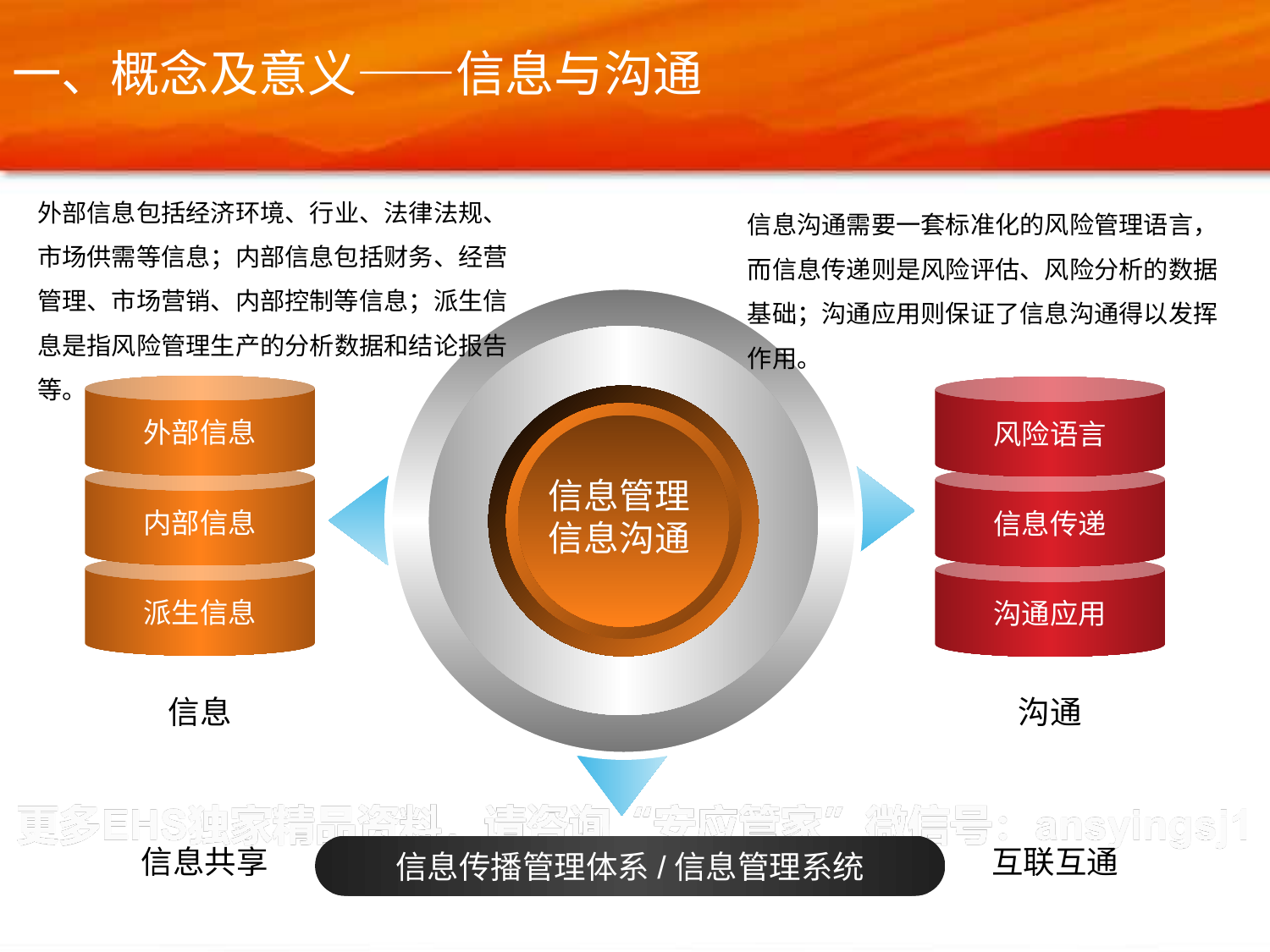

一、概念及意义——信息与沟通
外部信息包括经济环境、行业、法律法规、市场供需等信息；内部信息包括财务、经营管理、市场营销、内部控制等信息；派生信息是指风险管理生产的分析数据和结论报告等。
信息沟通需要一套标准化的风险管理语言，而信息传递则是风险评估、风险分析的数据基础；沟通应用则保证了信息沟通得以发挥作用。

外部信息
风险语言

内部信息
信息传递
信息管理
信息沟通

派生信息
沟通应用
信息
沟通

互联互通
信息共享
信息传播管理体系/信息管理系统